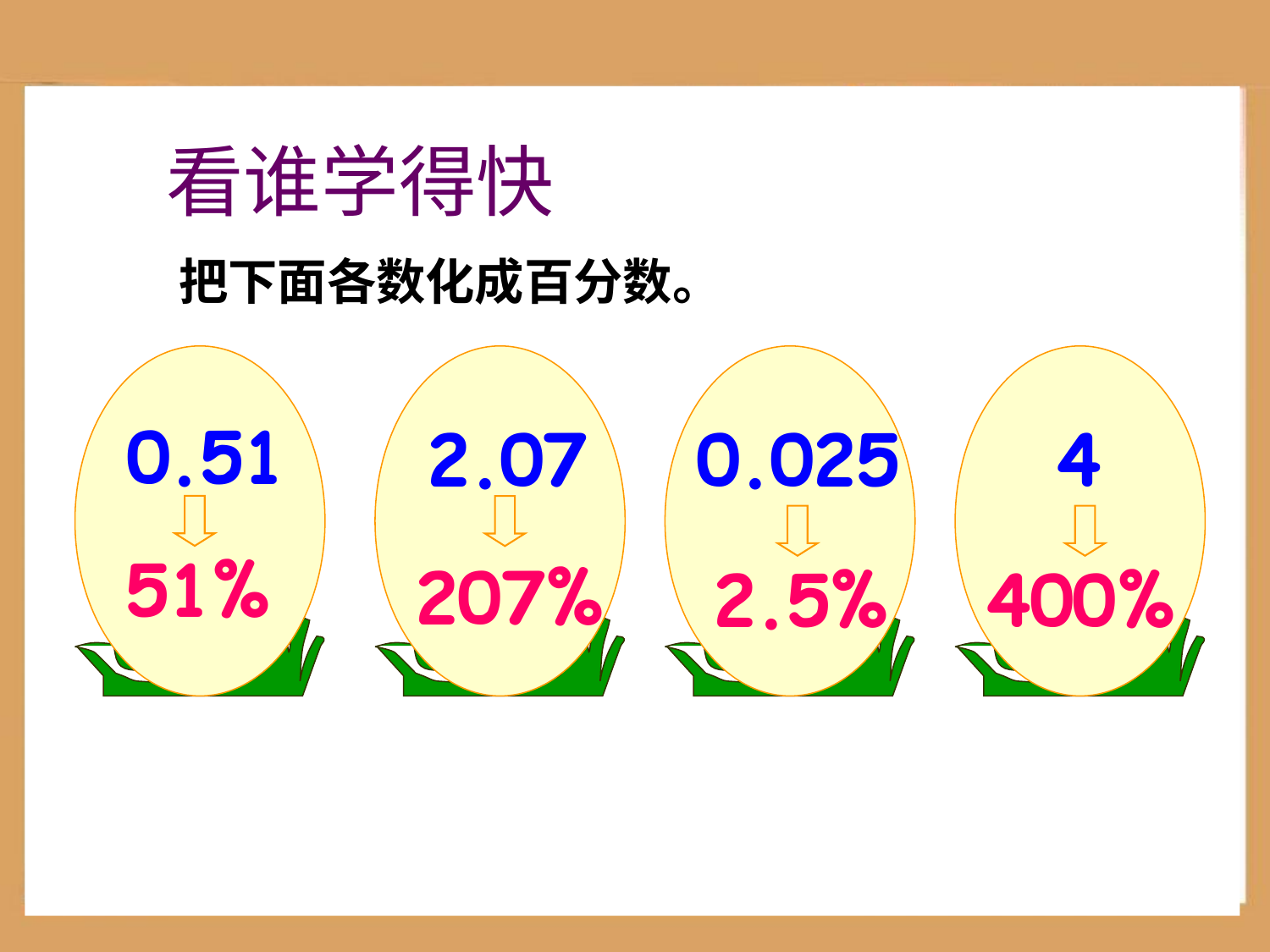

看谁学得快
把下面各数化成百分数。

0.51
2.07
0.025
4

51%
207%
2.5%
400%